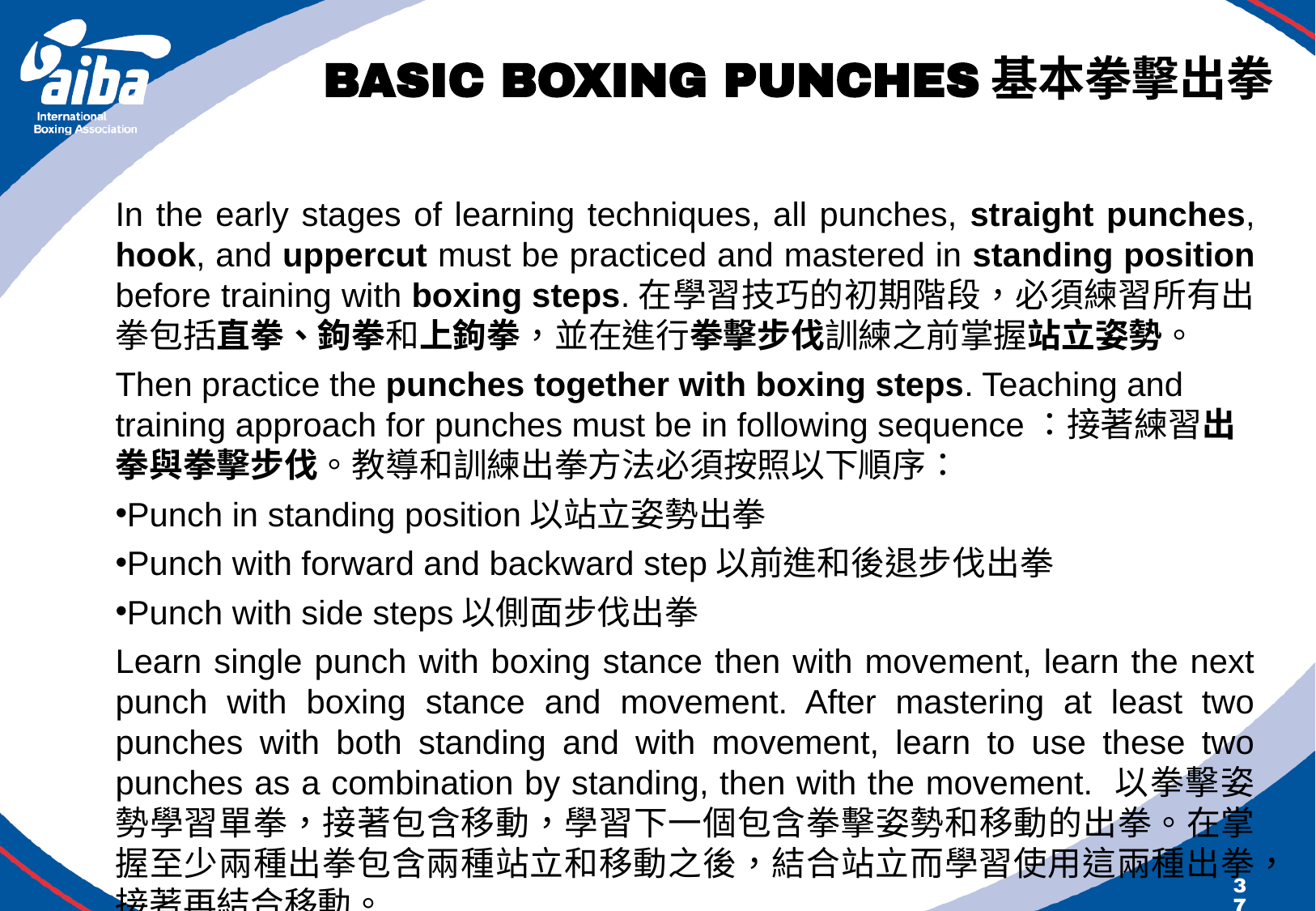

# BASIC BOXING PUNCHES基本拳擊出拳
In the early stages of learning techniques, all punches, straight punches, hook, and uppercut must be practiced and mastered in standing position before training with boxing steps.在學習技巧的初期階段，必須練習所有出拳包括直拳、鉤拳和上鉤拳，並在進行拳擊步伐訓練之前掌握站立姿勢。
Then practice the punches together with boxing steps. Teaching and training approach for punches must be in following sequence：接著練習出拳與拳擊步伐。教導和訓練出拳方法必須按照以下順序：
Punch in standing position以站立姿勢出拳
Punch with forward and backward step以前進和後退步伐出拳
Punch with side steps以側面步伐出拳
Learn single punch with boxing stance then with movement, learn the next punch with boxing stance and movement. After mastering at least two punches with both standing and with movement, learn to use these two punches as a combination by standing, then with the movement. 以拳擊姿勢學習單拳，接著包含移動，學習下一個包含拳擊姿勢和移動的出拳。在掌握至少兩種出拳包含兩種站立和移動之後，結合站立而學習使用這兩種出拳，接著再結合移動。
376